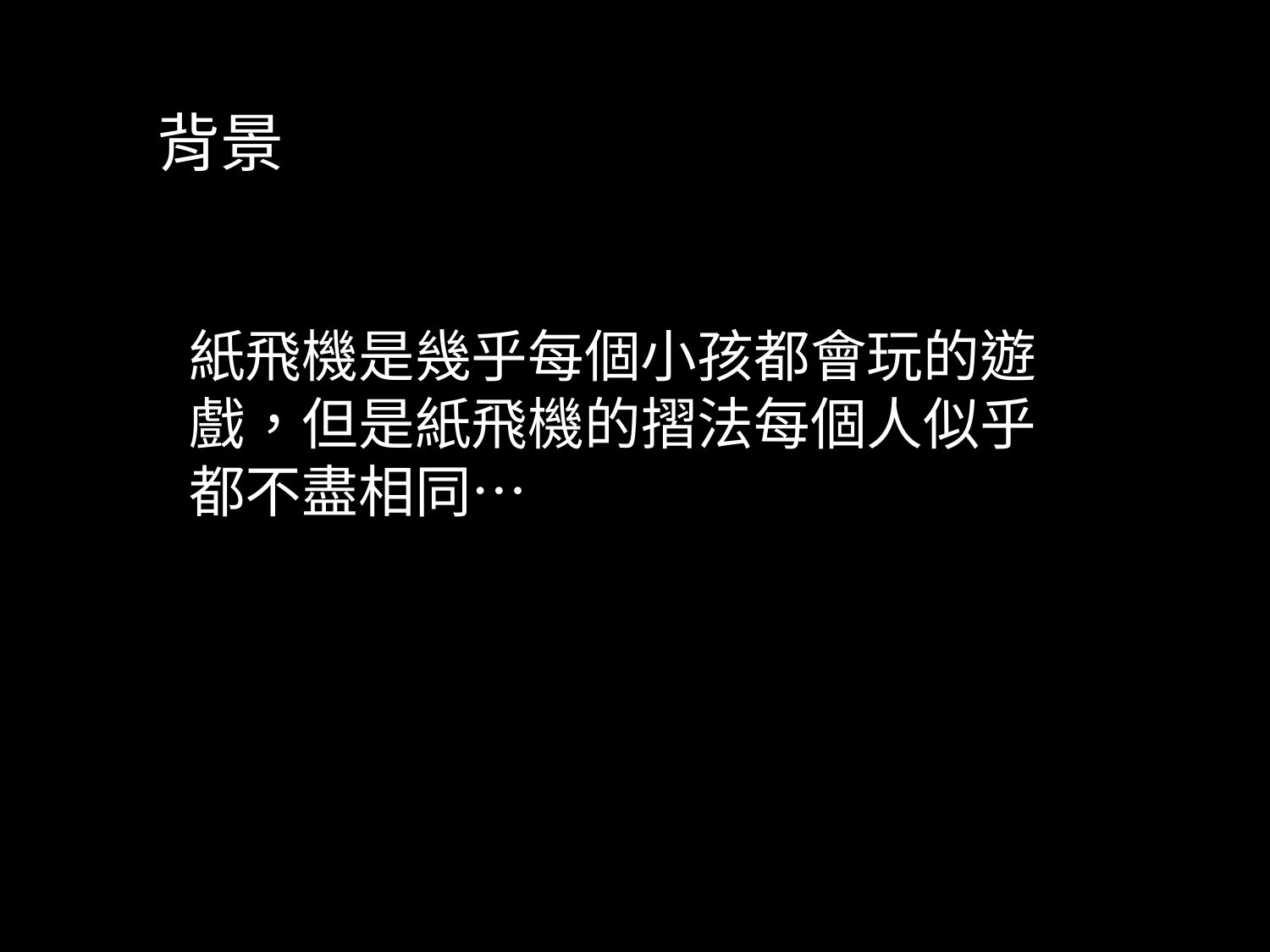

背景
紙飛機是幾乎每個小孩都會玩的遊戲，但是紙飛機的摺法每個人似乎都不盡相同…